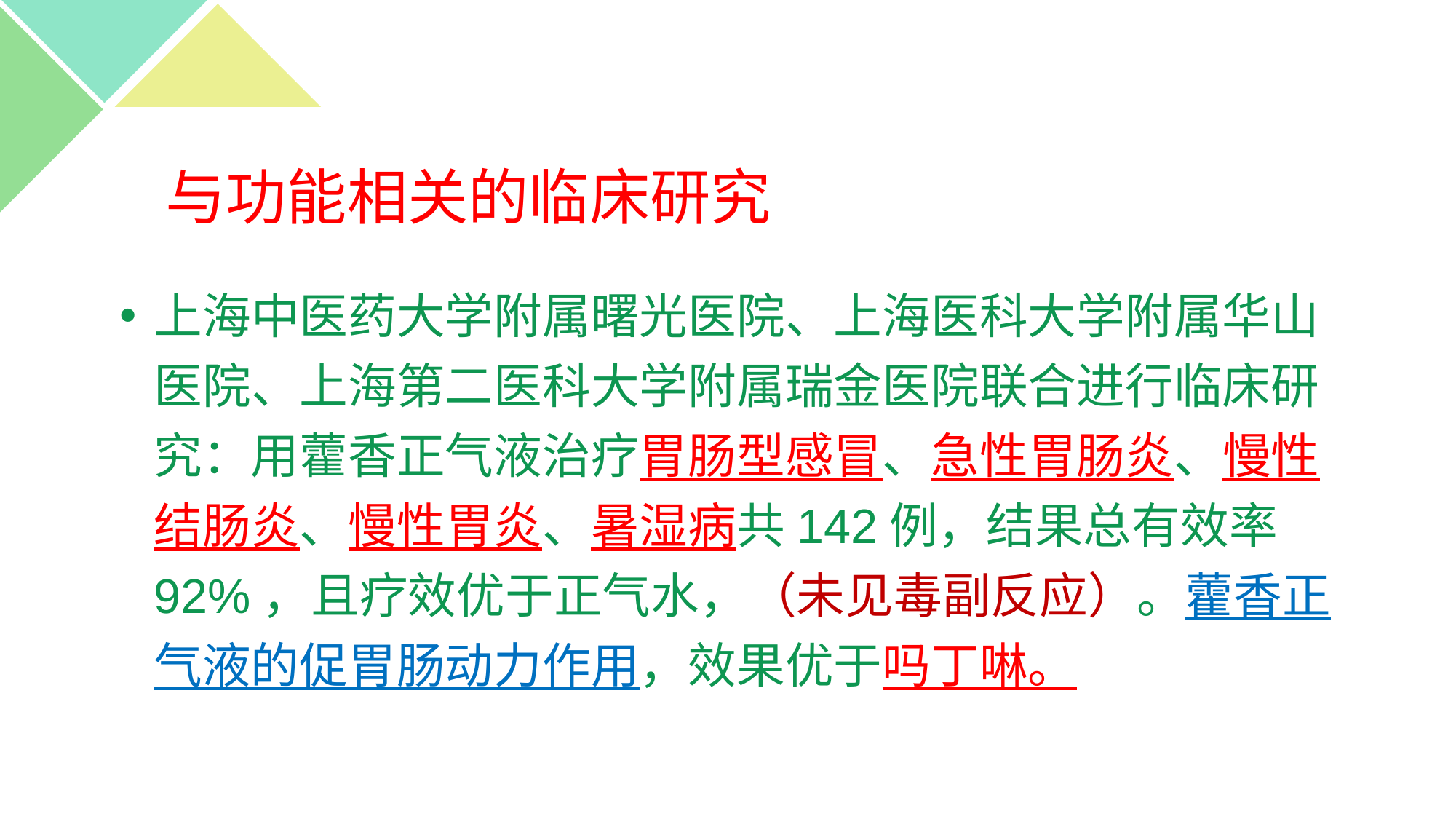

# 与功能相关的临床研究
上海中医药大学附属曙光医院、上海医科大学附属华山医院、上海第二医科大学附属瑞金医院联合进行临床研究：用藿香正气液治疗胃肠型感冒、急性胃肠炎、慢性结肠炎、慢性胃炎、暑湿病共142例，结果总有效率92%，且疗效优于正气水，（未见毒副反应）。藿香正气液的促胃肠动力作用，效果优于吗丁啉。